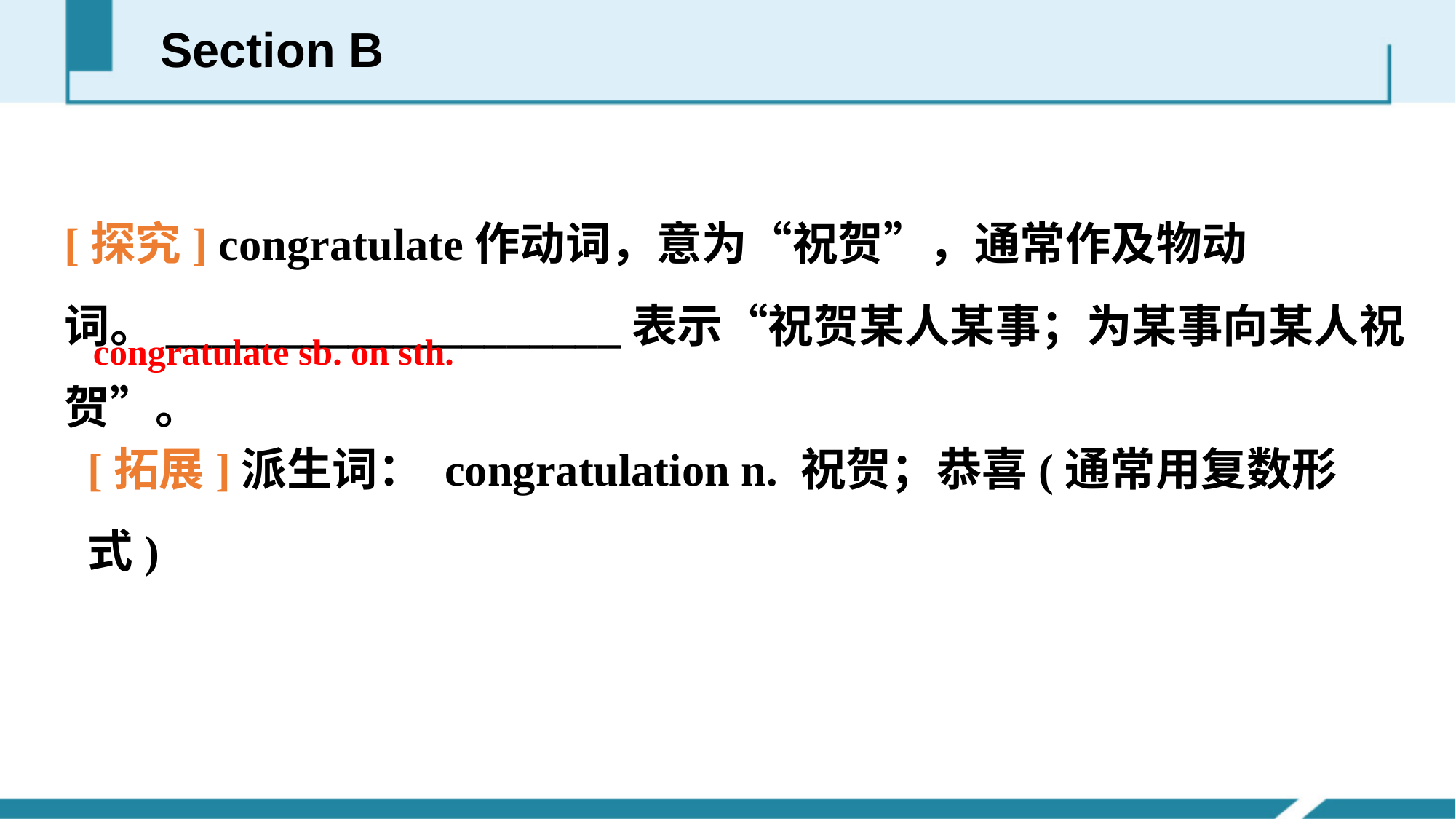

Section B
[探究] congratulate作动词，意为“祝贺”，通常作及物动词。____________________表示“祝贺某人某事；为某事向某人祝贺”。
congratulate sb. on sth.
[拓展]派生词： congratulation n. 祝贺；恭喜(通常用复数形式)